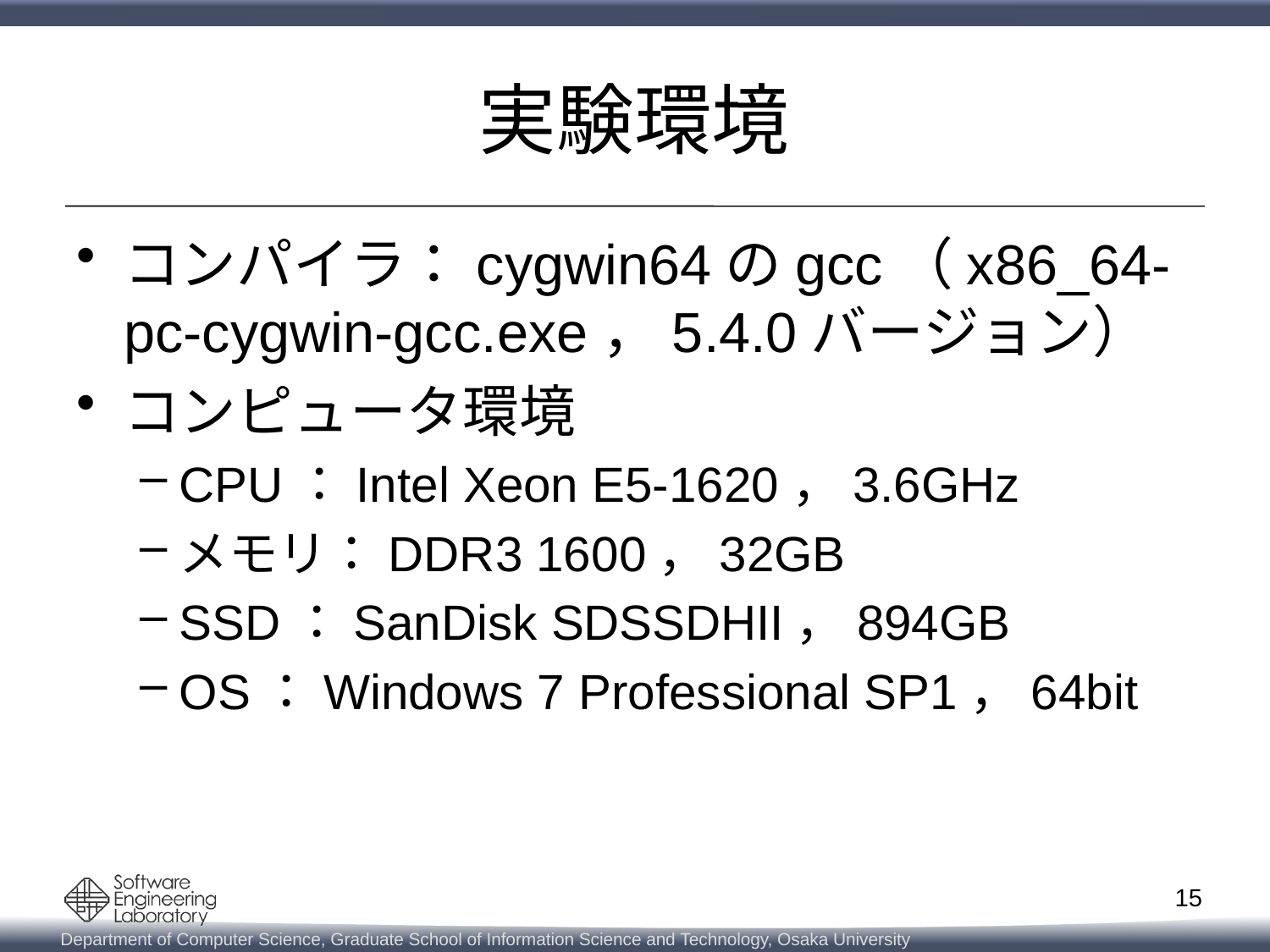

# 実験環境
コンパイラ：cygwin64のgcc（x86_64-pc-cygwin-gcc.exe，5.4.0バージョン）
コンピュータ環境
CPU：Intel Xeon E5-1620，3.6GHz
メモリ：DDR3 1600，32GB
SSD：SanDisk SDSSDHII，894GB
OS：Windows 7 Professional SP1，64bit

15